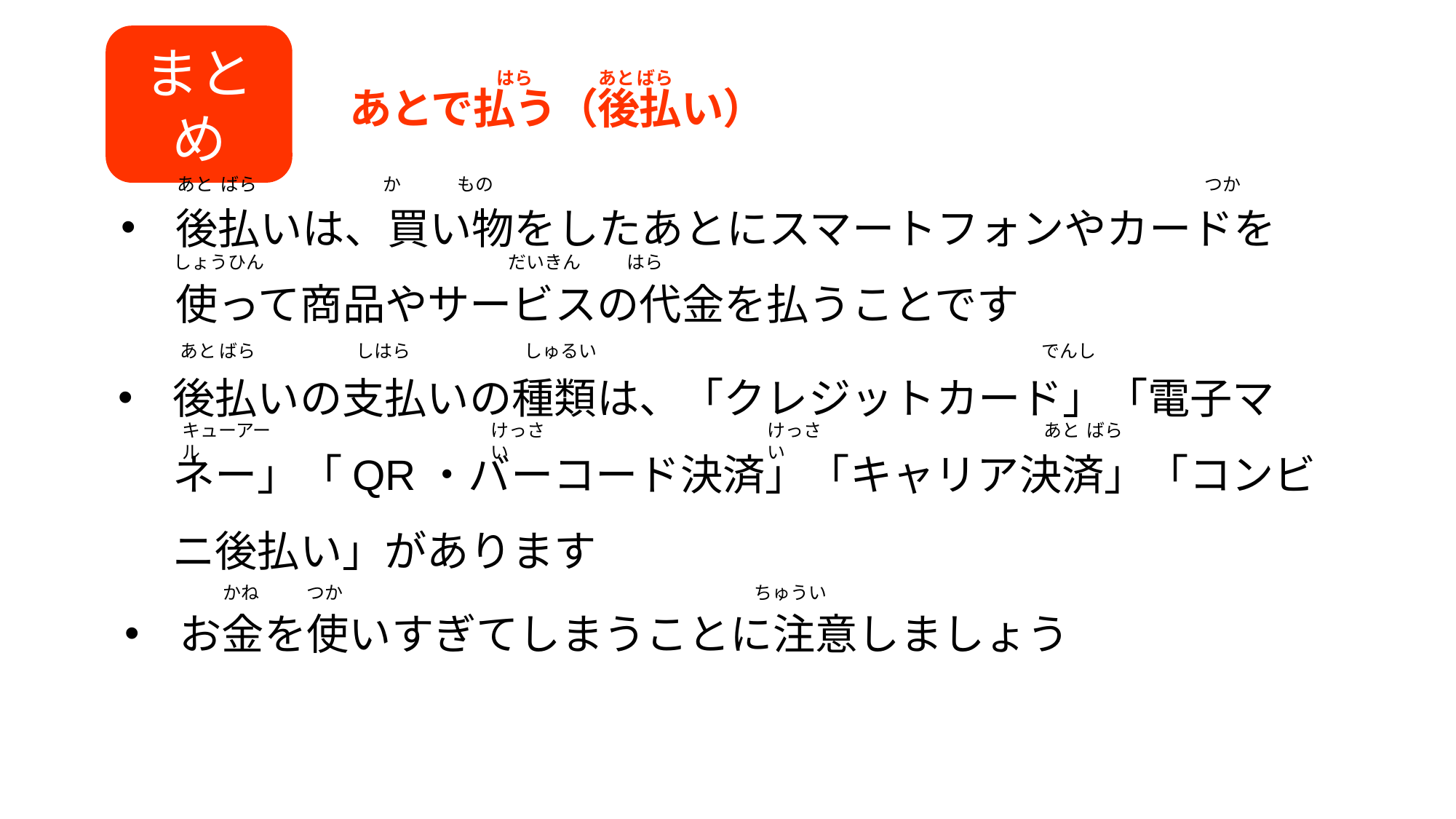

はら
あと
ばら
あとで払う（後払い）
まとめ
あと
ばら
か
もの
つか
後払いは、買い物をしたあとにスマートフォンやカードを使って商品やサービスの代金を払うことです
しょうひん
だいきん
はら
あと
ばら
しはら
しゅるい
でんし
後払いの支払いの種類は、「クレジットカード」「電子マネー」「QR・バーコード決済」「キャリア決済」「コンビニ後払い」があります
あと
ばら
キューアール
けっさい
けっさい
かね
つか
ちゅうい
お金を使いすぎてしまうことに注意しましょう